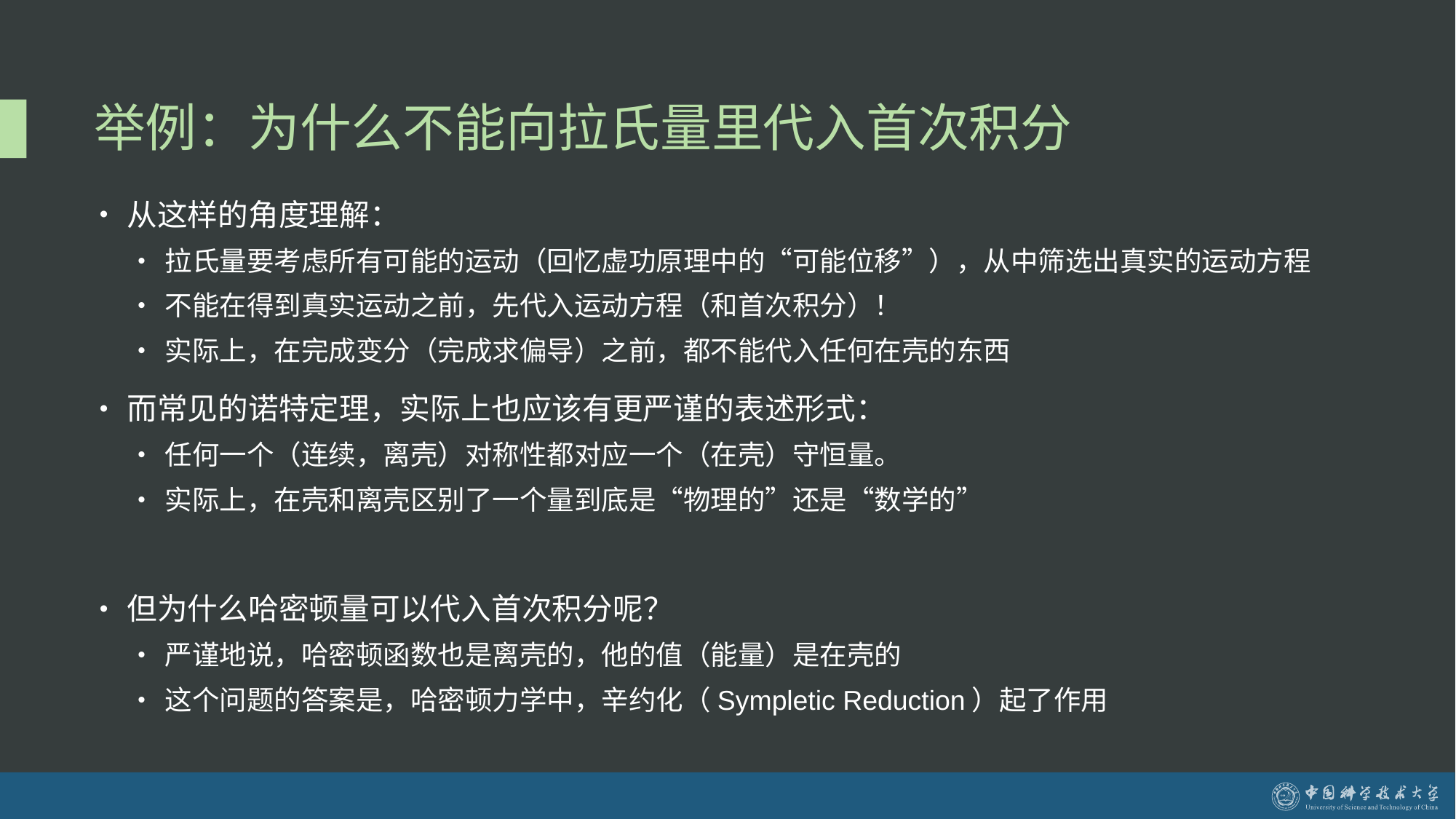

# 举例：为什么不能向拉氏量里代入首次积分
从这样的角度理解：
拉氏量要考虑所有可能的运动（回忆虚功原理中的“可能位移”），从中筛选出真实的运动方程
不能在得到真实运动之前，先代入运动方程（和首次积分）！
实际上，在完成变分（完成求偏导）之前，都不能代入任何在壳的东西
而常见的诺特定理，实际上也应该有更严谨的表述形式：
任何一个（连续，离壳）对称性都对应一个（在壳）守恒量。
实际上，在壳和离壳区别了一个量到底是“物理的”还是“数学的”

但为什么哈密顿量可以代入首次积分呢？
严谨地说，哈密顿函数也是离壳的，他的值（能量）是在壳的
这个问题的答案是，哈密顿力学中，辛约化（Sympletic Reduction）起了作用